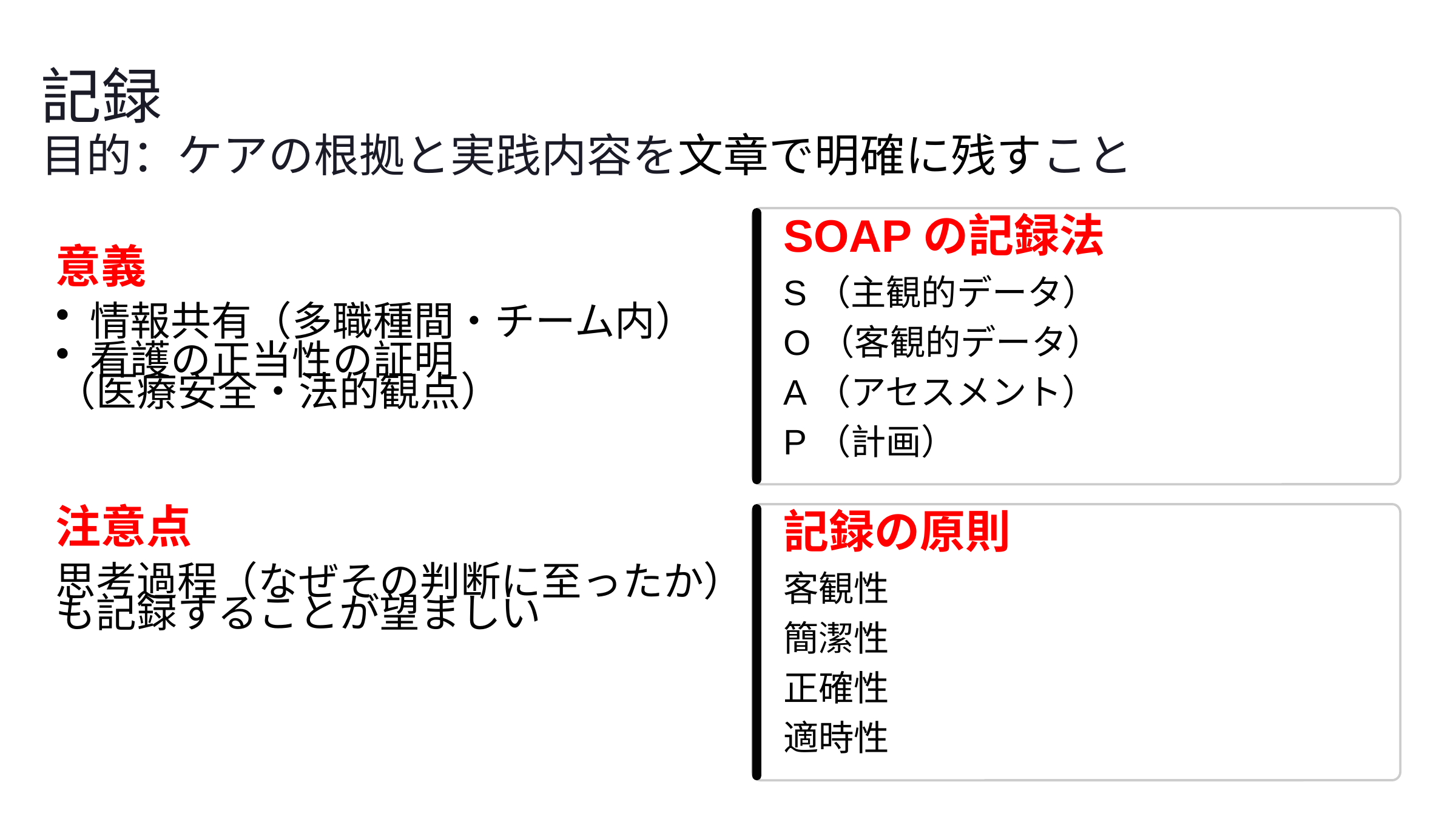

記録
目的：ケアの根拠と実践内容を文章で明確に残すこと

SOAPの記録法
意義
S（主観的データ）
情報共有（多職種間・チーム内）
O（客観的データ）
看護の正当性の証明
（医療安全・法的観点）
A（アセスメント）
P（計画）

注意点
記録の原則
思考過程（なぜその判断に至ったか）
も記録することが望ましい
客観性
簡潔性
正確性
適時性